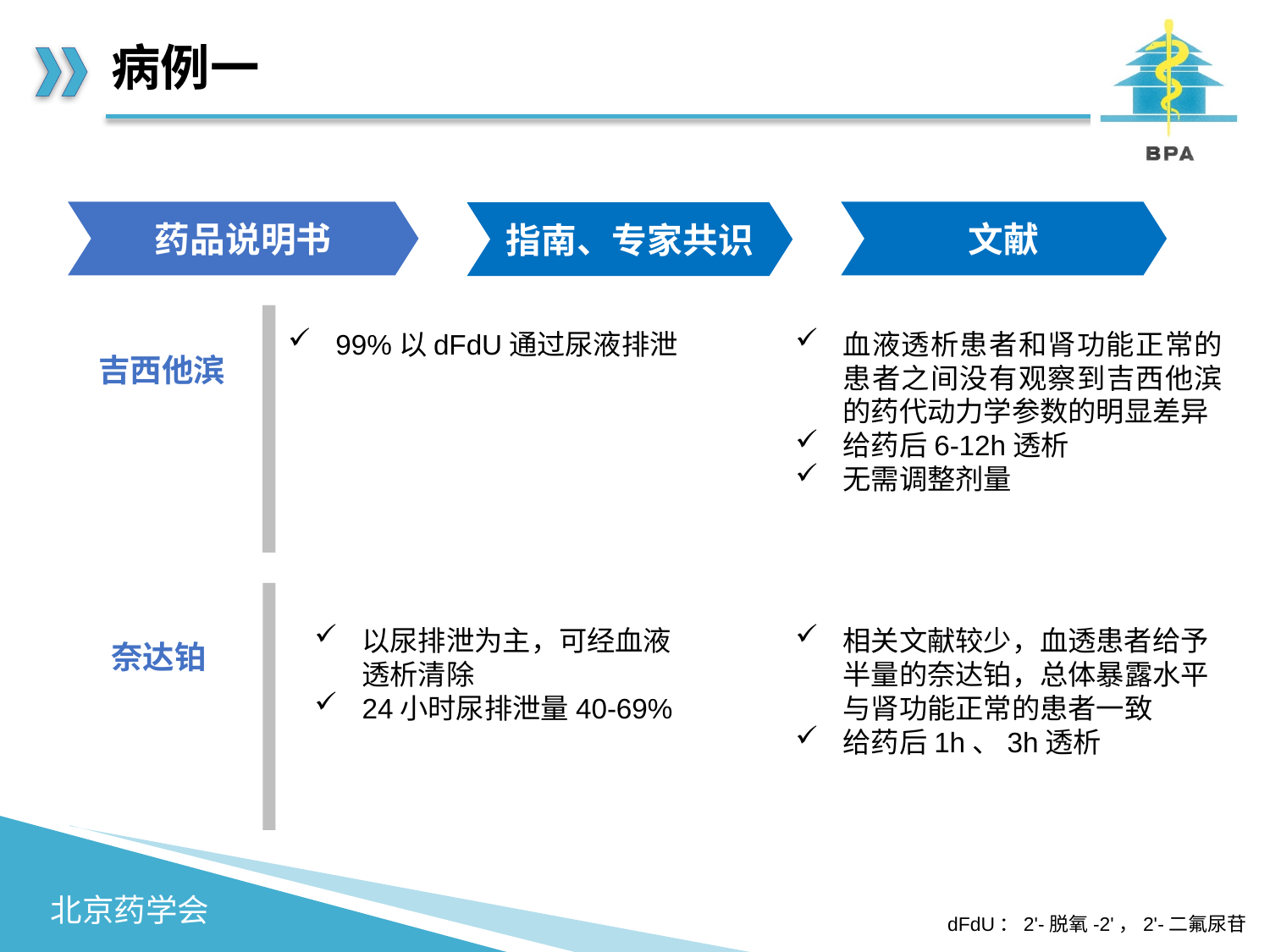

# 病例一

药品说明书
文献
指南、专家共识

99%以dFdU通过尿液排泄

吉西他滨
血液透析患者和肾功能正常的患者之间没有观察到吉西他滨的药代动力学参数的明显差异
给药后6-12h透析
无需调整剂量

奈达铂
以尿排泄为主，可经血液透析清除
24小时尿排泄量40-69%

相关文献较少，血透患者给予半量的奈达铂，总体暴露水平与肾功能正常的患者一致
给药后1h、3h透析
24
dFdU：2'-脱氧-2'，2'-二氟尿苷